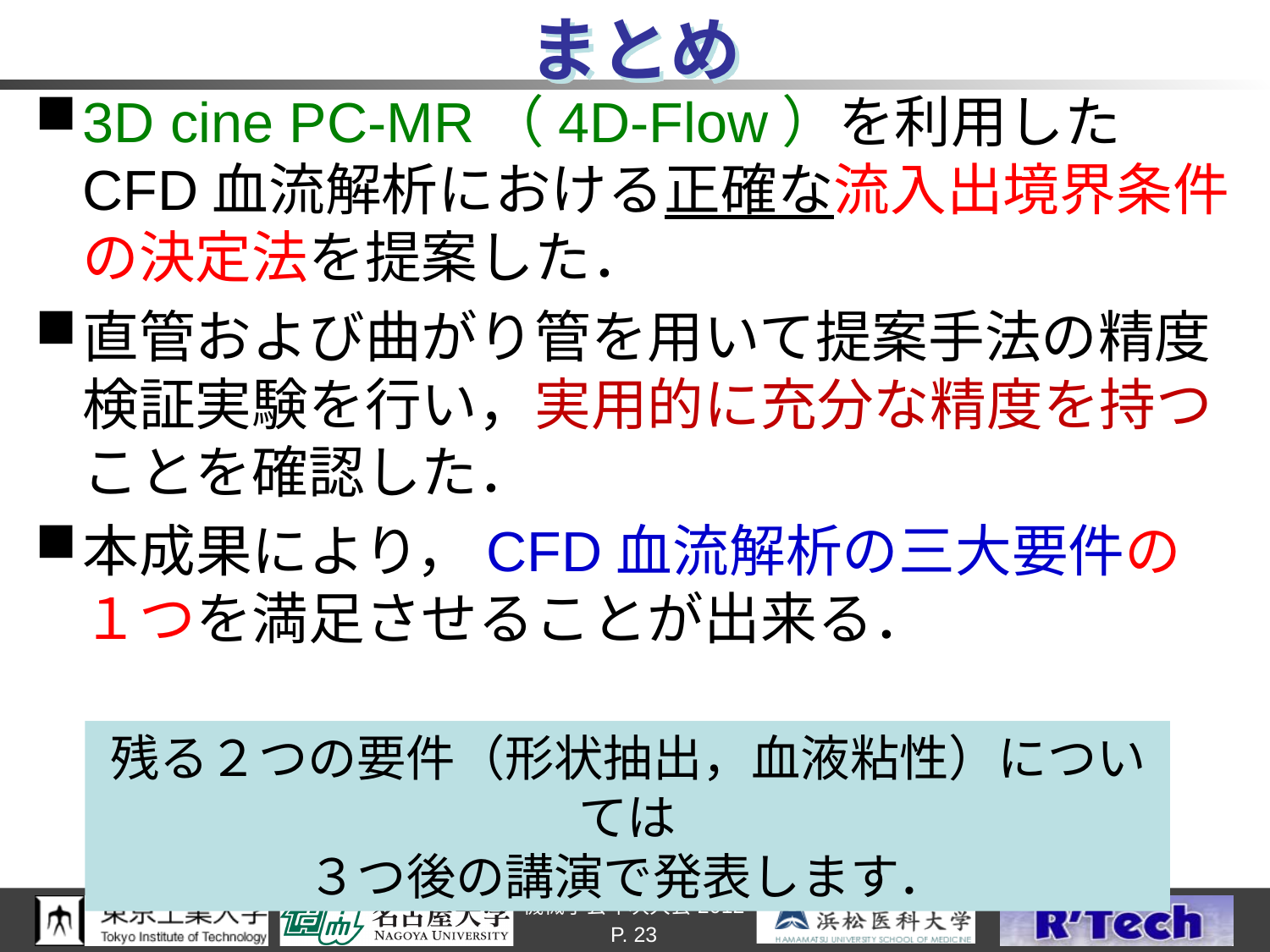

# まとめ
3D cine PC-MR（4D-Flow）を利用したCFD血流解析における正確な流入出境界条件の決定法を提案した．
直管および曲がり管を用いて提案手法の精度検証実験を行い，実用的に充分な精度を持つことを確認した．
本成果により，CFD血流解析の三大要件の１つを満足させることが出来る．
残る２つの要件（形状抽出，血液粘性）については
３つ後の講演で発表します．
P. 23